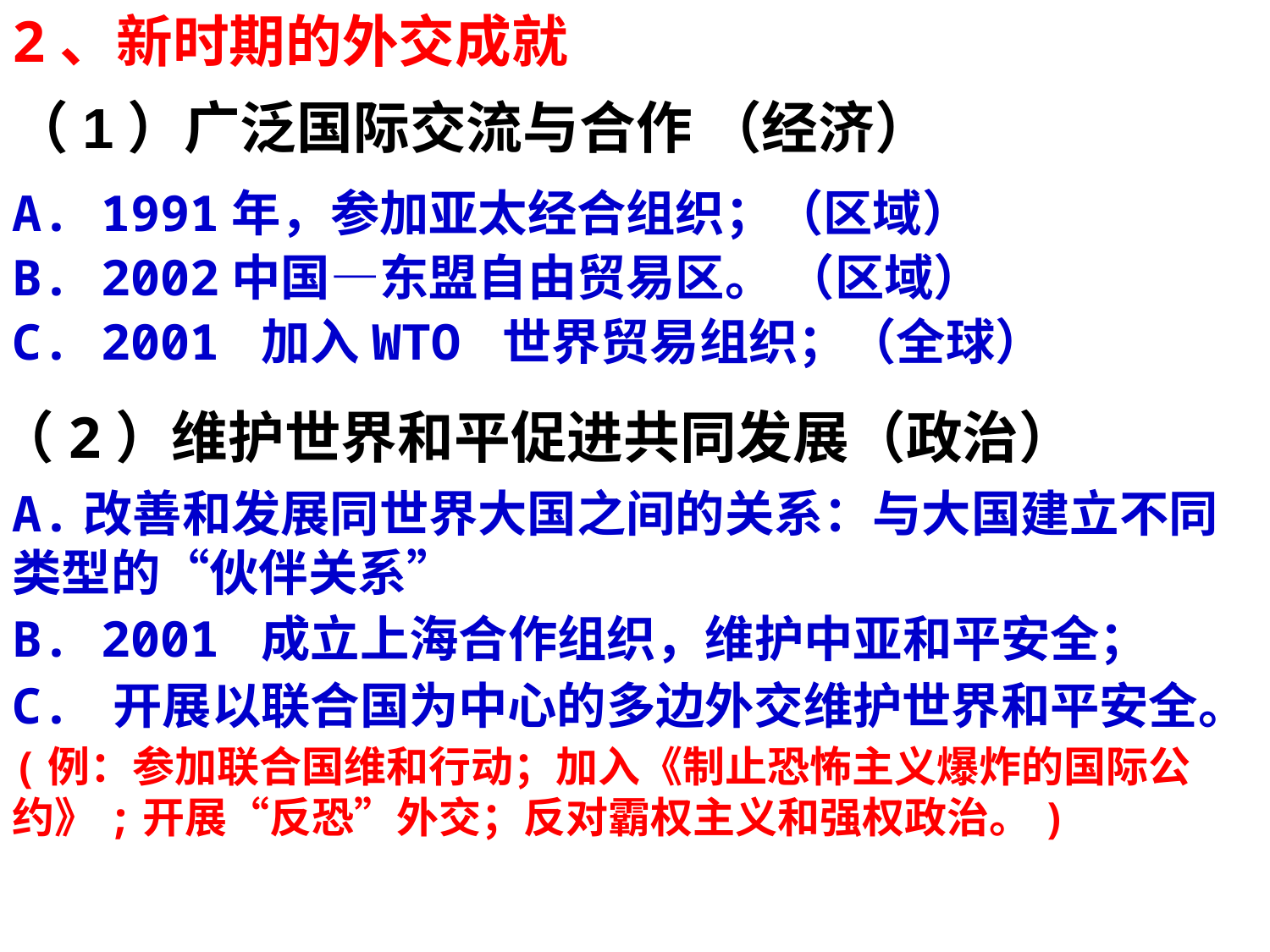

2、新时期的外交成就
（1）广泛国际交流与合作 （经济）
A. 1991年，参加亚太经合组织；（区域）
B. 2002中国—东盟自由贸易区。 （区域）
C. 2001 加入WTO 世界贸易组织；（全球）
（2）维护世界和平促进共同发展（政治）
A.改善和发展同世界大国之间的关系：与大国建立不同类型的“伙伴关系”
B. 2001 成立上海合作组织，维护中亚和平安全；
C. 开展以联合国为中心的多边外交维护世界和平安全。
(例：参加联合国维和行动；加入《制止恐怖主义爆炸的国际公约》;开展“反恐”外交；反对霸权主义和强权政治。)